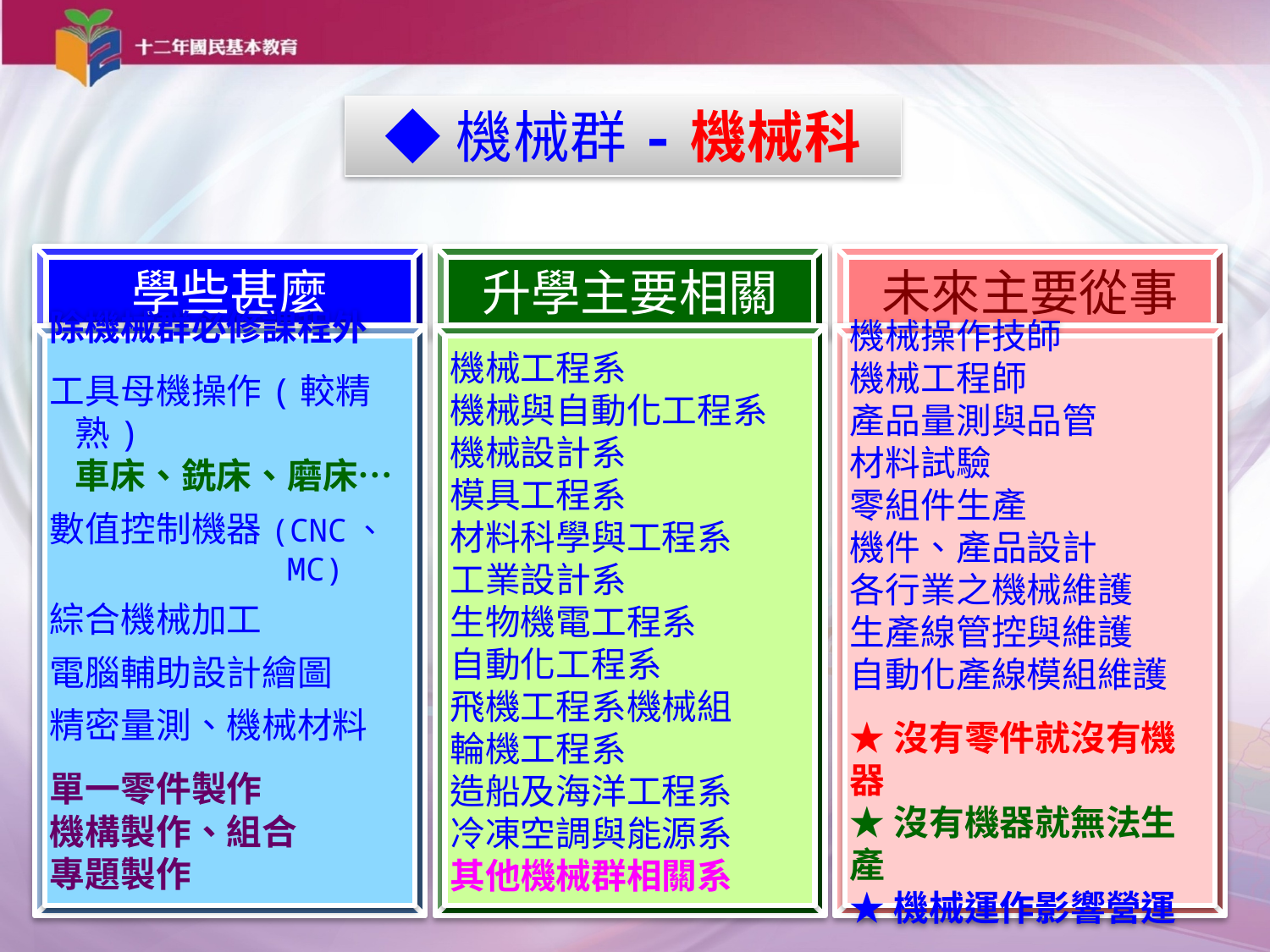

◆機械群-機械科
學些甚麼
升學主要相關
未來主要從事

除機械群必修課程外
工具母機操作(較精熟)
車床、銑床、磨床…
數值控制機器(CNC、MC)
綜合機械加工
電腦輔助設計繪圖
精密量測、機械材料
單一零件製作
機構製作、組合
專題製作

機械工程系
機械與自動化工程系
機械設計系
模具工程系
材料科學與工程系
工業設計系
生物機電工程系
自動化工程系
飛機工程系機械組
輪機工程系
造船及海洋工程系
冷凍空調與能源系
其他機械群相關系
機械操作技師
機械工程師
產品量測與品管
材料試驗
零組件生產
機件、產品設計
各行業之機械維護
生產線管控與維護
自動化產線模組維護
★沒有零件就沒有機器
★沒有機器就無法生產
★機械運作影響營運